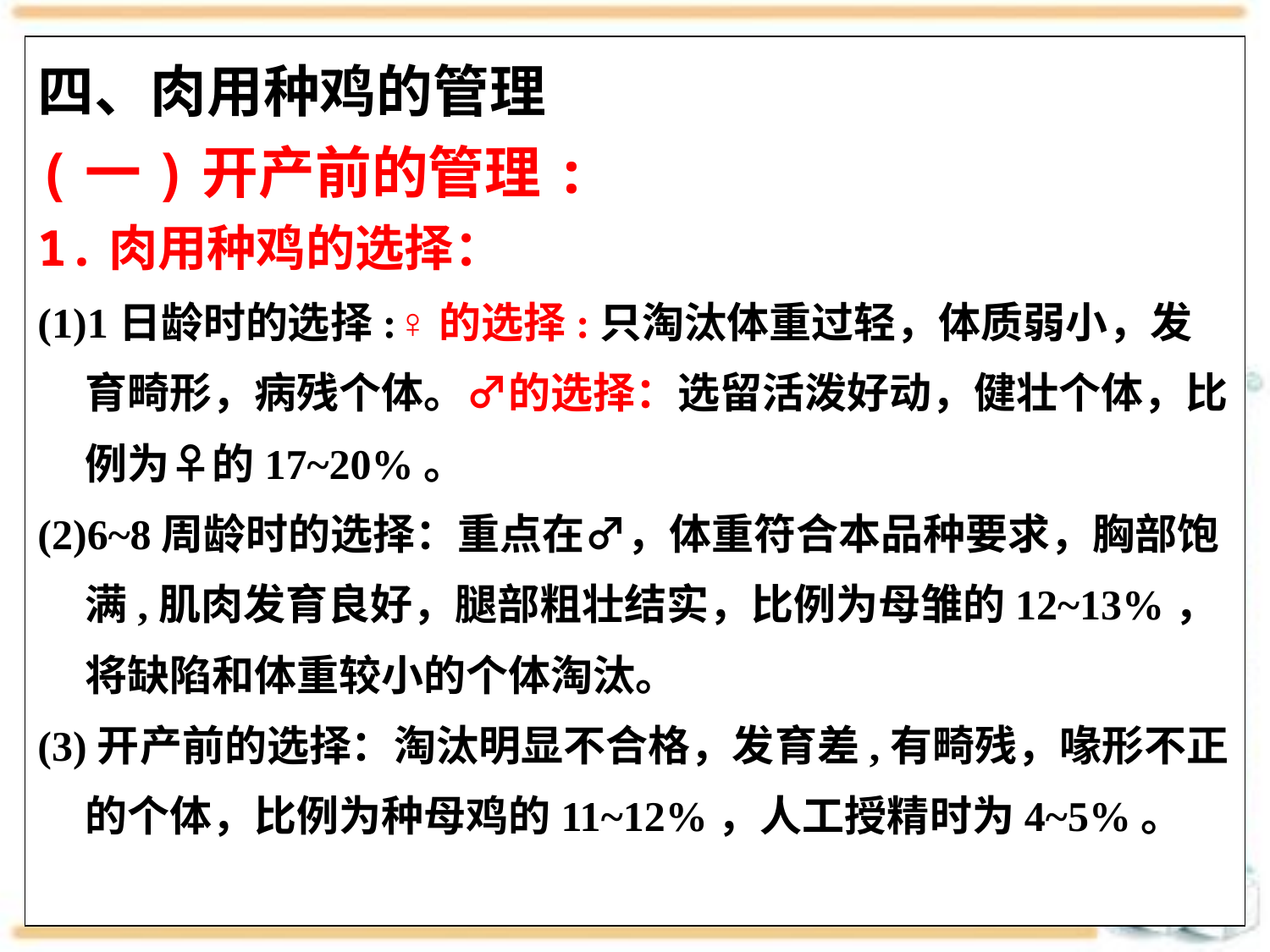

四、肉用种鸡的管理
(一)开产前的管理:
1.肉用种鸡的选择：
(1)1日龄时的选择:♀的选择:只淘汰体重过轻，体质弱小，发育畸形，病残个体。♂的选择：选留活泼好动，健壮个体，比例为♀的17~20%。
(2)6~8周龄时的选择：重点在♂，体重符合本品种要求，胸部饱满,肌肉发育良好，腿部粗壮结实，比例为母雏的12~13%，将缺陷和体重较小的个体淘汰。
(3)开产前的选择：淘汰明显不合格，发育差,有畸残，喙形不正的个体，比例为种母鸡的11~12%，人工授精时为4~5%。